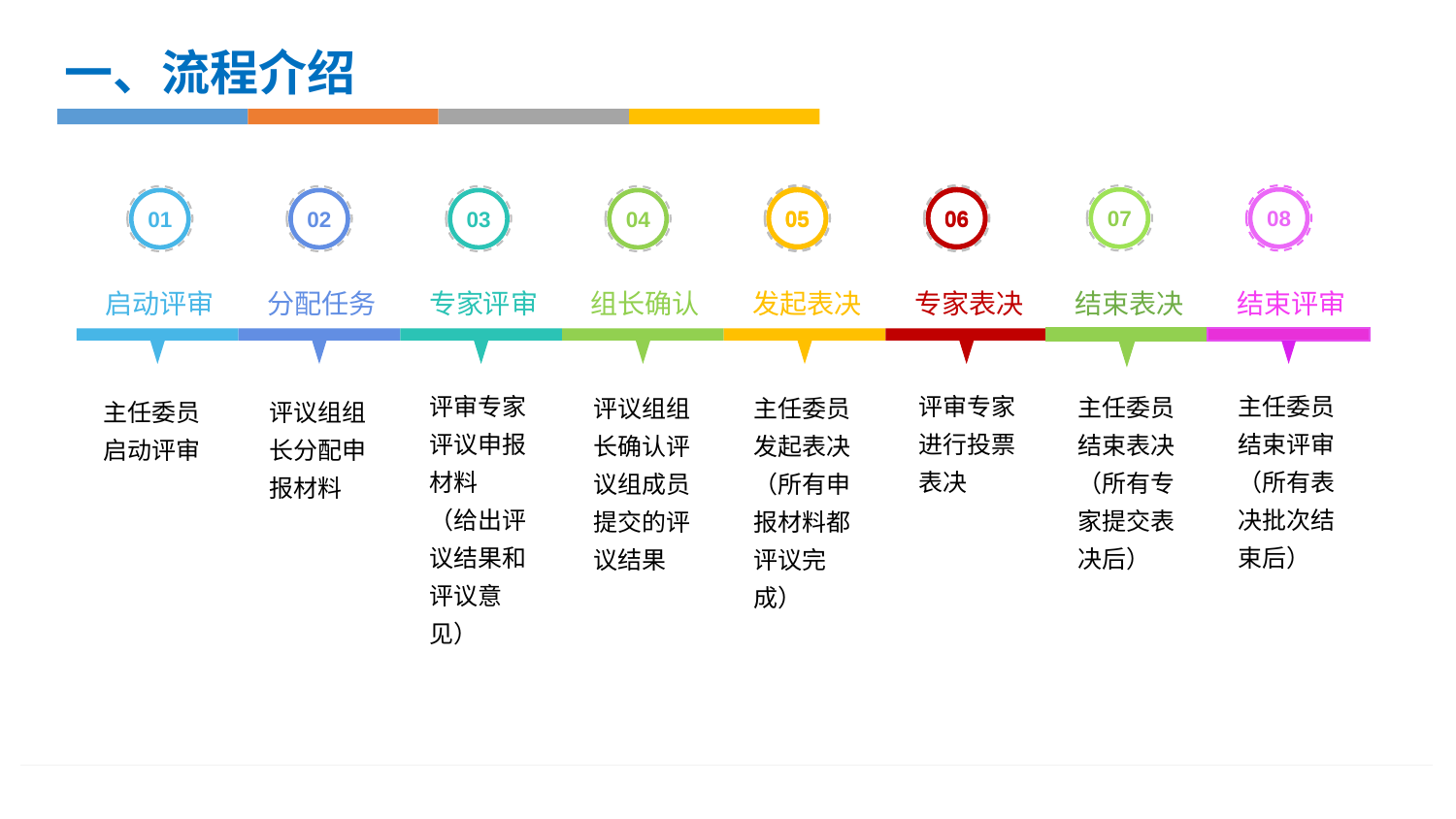

一、流程介绍

05

06

07

08

01

02

03

04

05

06
启动评审
分配任务
专家评审
组长确认
发起表决
专家表决
结束表决
结束评审

评审专家评议申报材料
（给出评议结果和评议意见）
评审专家进行投票表决
主任委员结束评审
（所有表决批次结束后）
主任委员结束表决（所有专家提交表决后）
评议组组长确认评议组成员提交的评议结果
主任委员发起表决（所有申报材料都评议完成）
主任委员启动评审
评议组组长分配申报材料